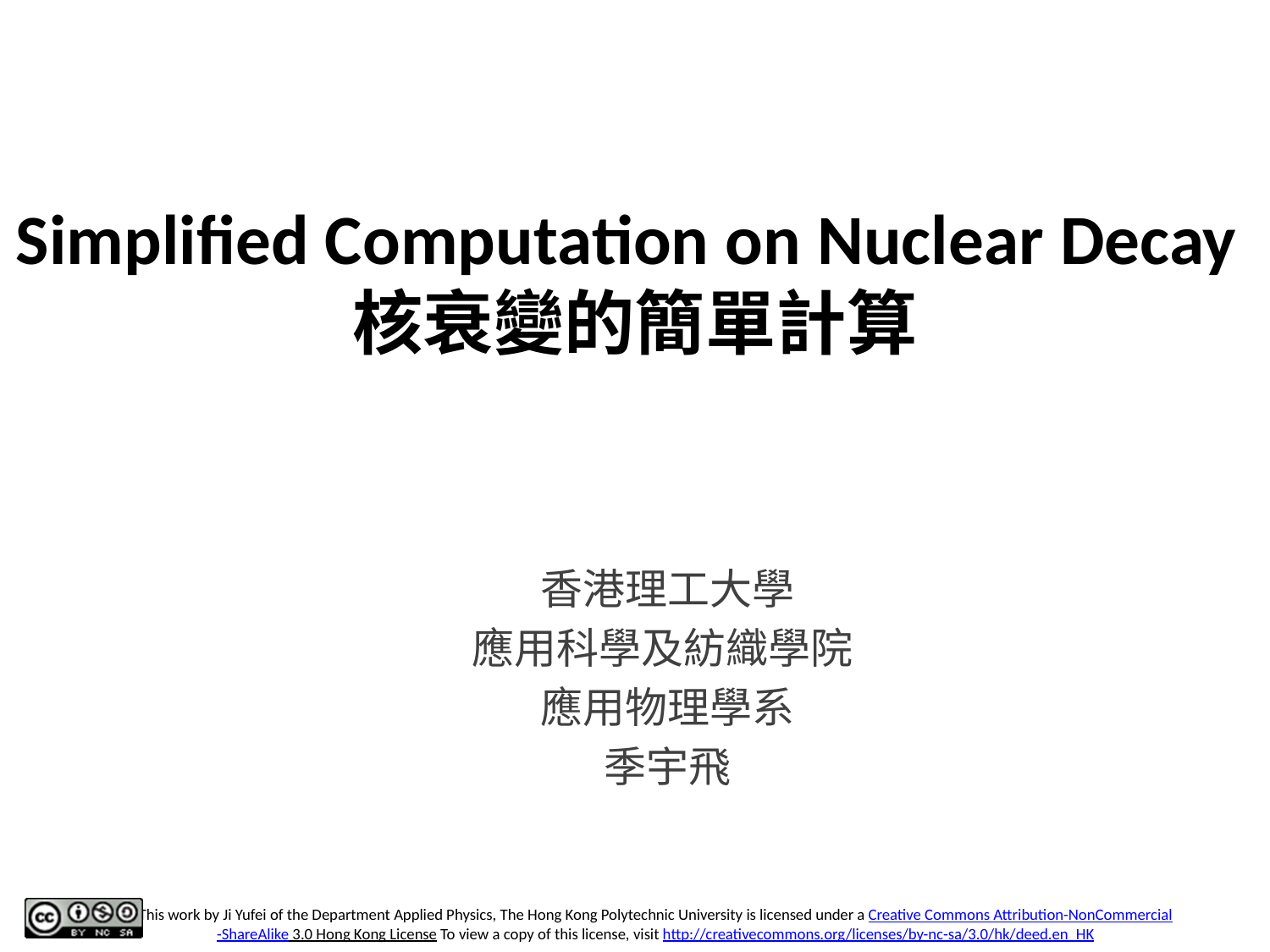

# Simplified Computation on Nuclear Decay 核衰變的簡單計算
香港理工大學
應用科學及紡織學院
應用物理學系
季宇飛